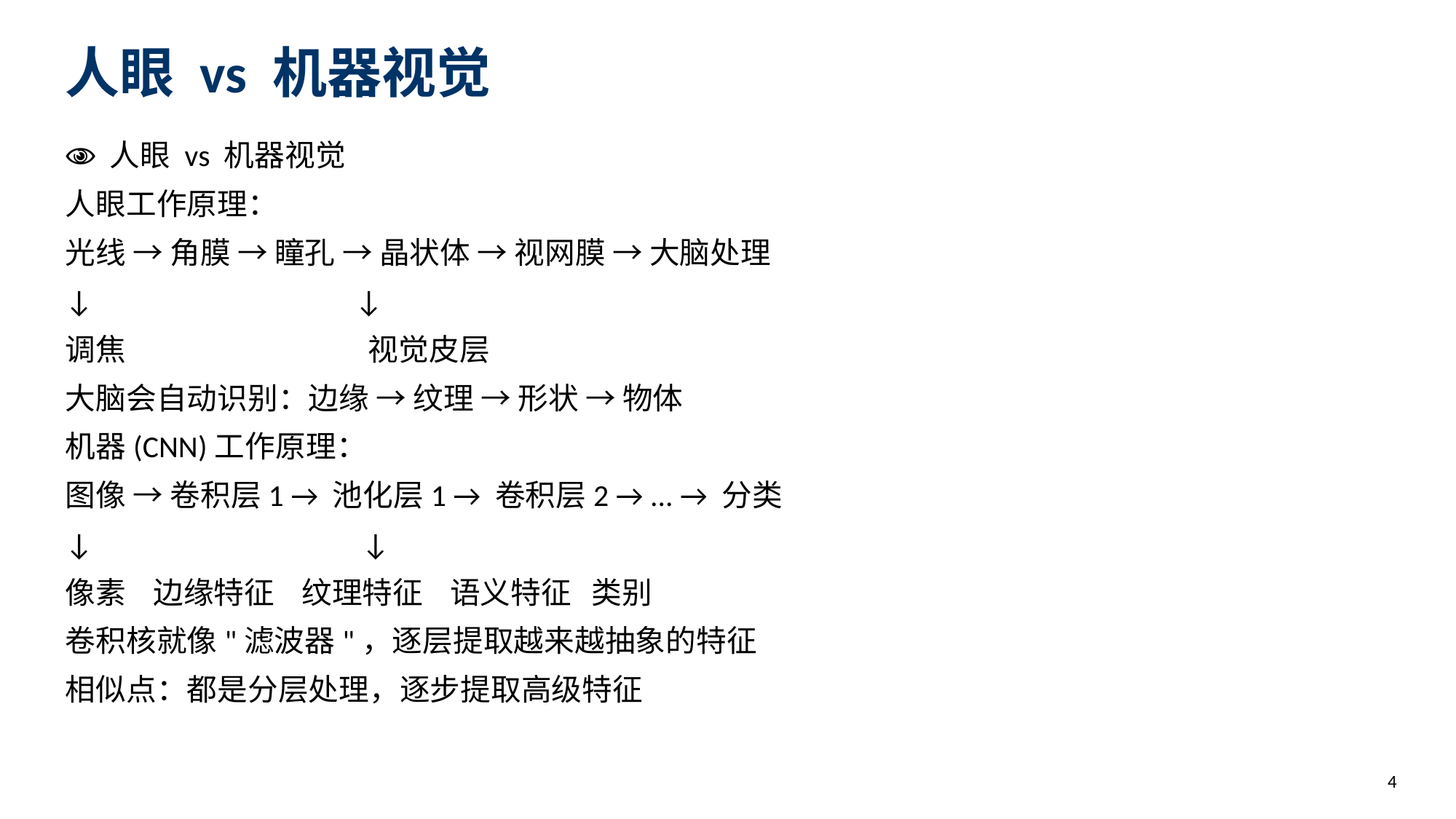

人眼 vs 机器视觉
👁️ 人眼 vs 机器视觉
人眼工作原理：
光线 → 角膜 → 瞳孔 → 晶状体 → 视网膜 → 大脑处理
↓                                      ↓
调焦                                    视觉皮层
大脑会自动识别：边缘 → 纹理 → 形状 → 物体
机器(CNN)工作原理：
图像 → 卷积层1 → 池化层1 → 卷积层2 → ... → 分类
↓                                       ↓
像素    边缘特征    纹理特征    语义特征   类别
卷积核就像"滤波器"，逐层提取越来越抽象的特征
相似点：都是分层处理，逐步提取高级特征
4